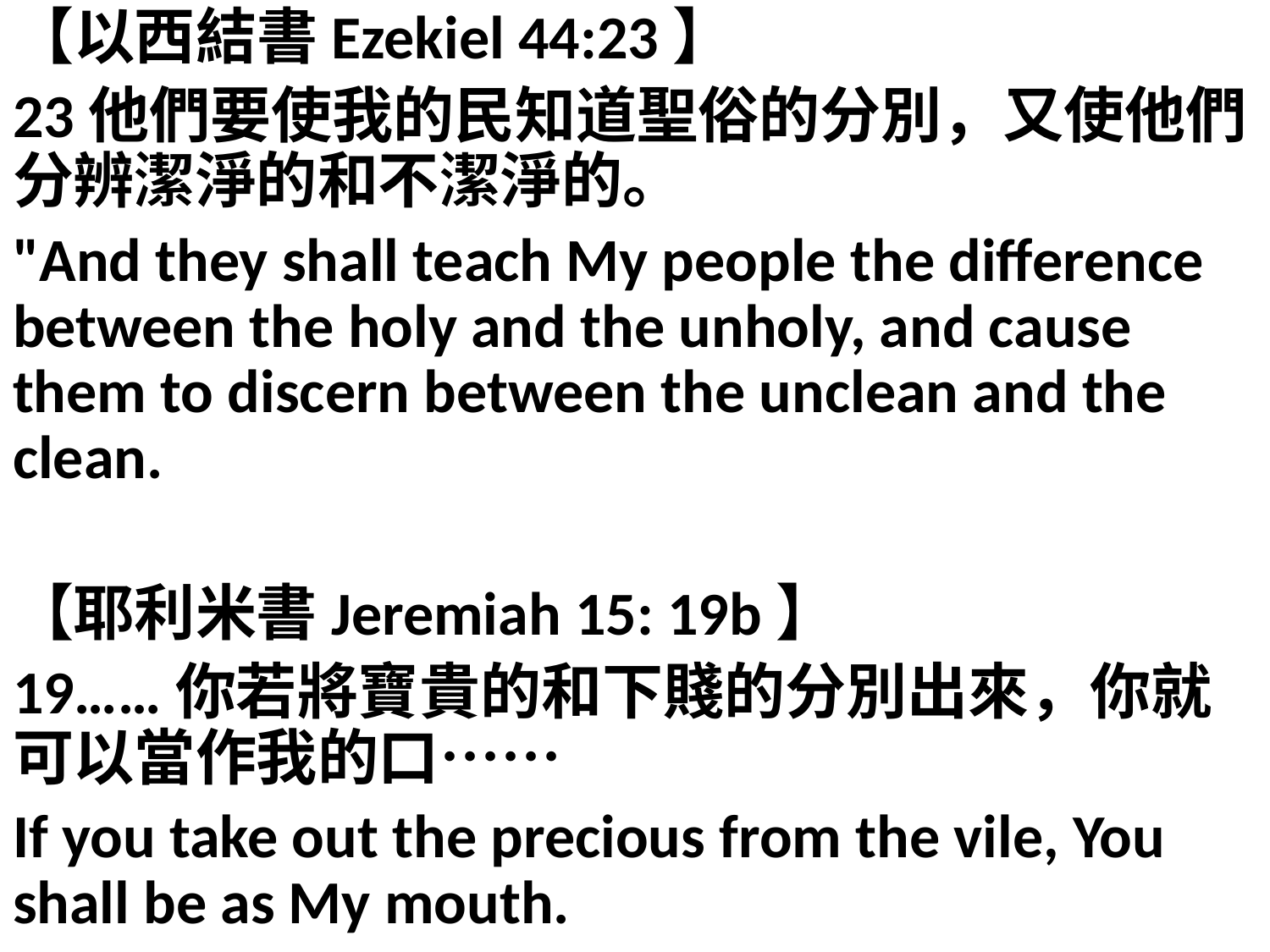

【以西結書Ezekiel 44:23】
23他們要使我的民知道聖俗的分別，又使他們分辨潔淨的和不潔淨的。
"And they shall teach My people the difference between the holy and the unholy, and cause them to discern between the unclean and the clean.

【耶利米書Jeremiah 15: 19b】
19……你若將寶貴的和下賤的分別出來，你就可以當作我的口……
If you take out the precious from the vile, You shall be as My mouth.